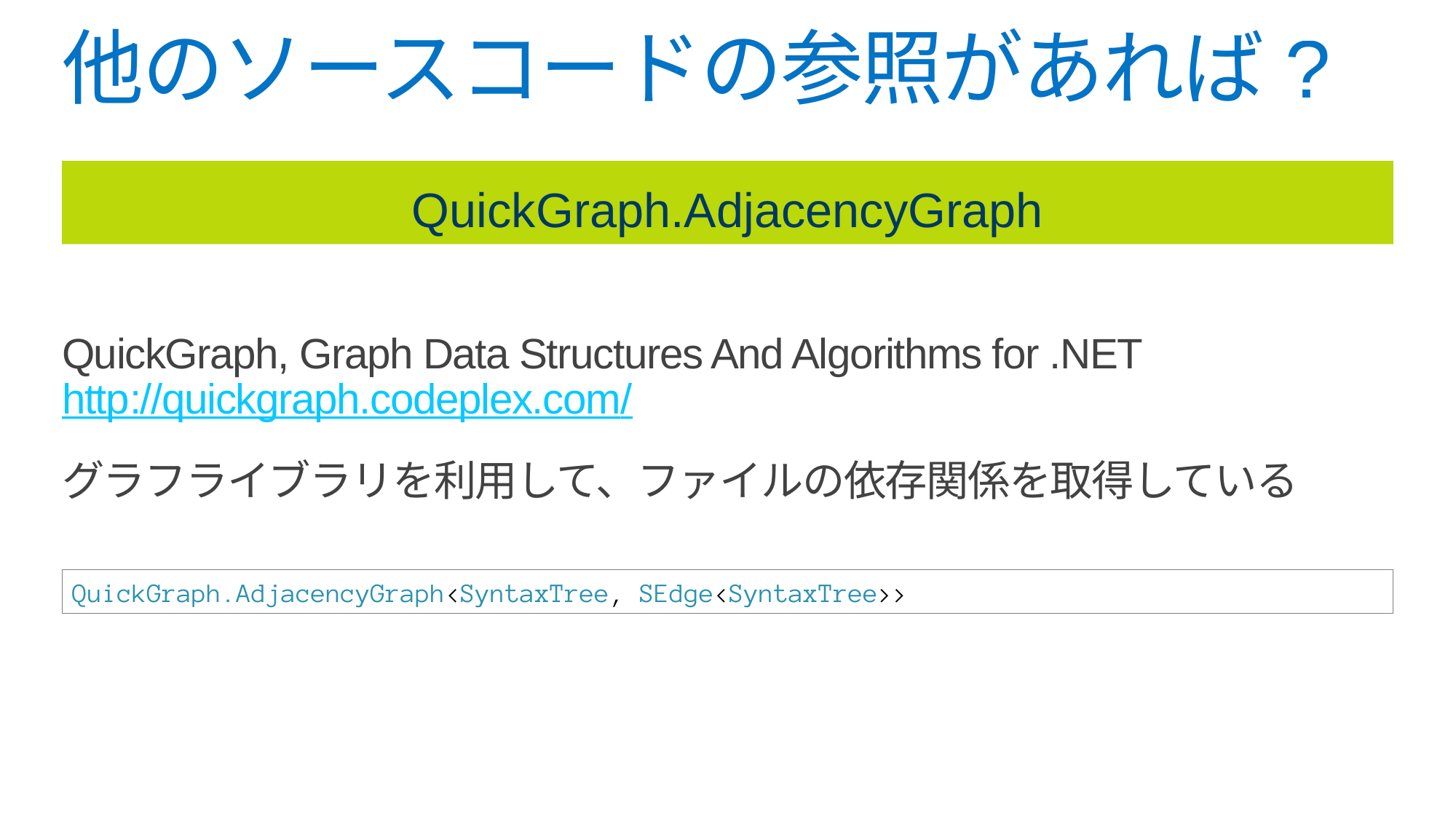

# 他のソースコードの参照があれば?
QuickGraph.AdjacencyGraph
QuickGraph, Graph Data Structures And Algorithms for .NET
http://quickgraph.codeplex.com/
グラフライブラリを利用して、ファイルの依存関係を取得している
QuickGraph.AdjacencyGraph<SyntaxTree, SEdge<SyntaxTree>>